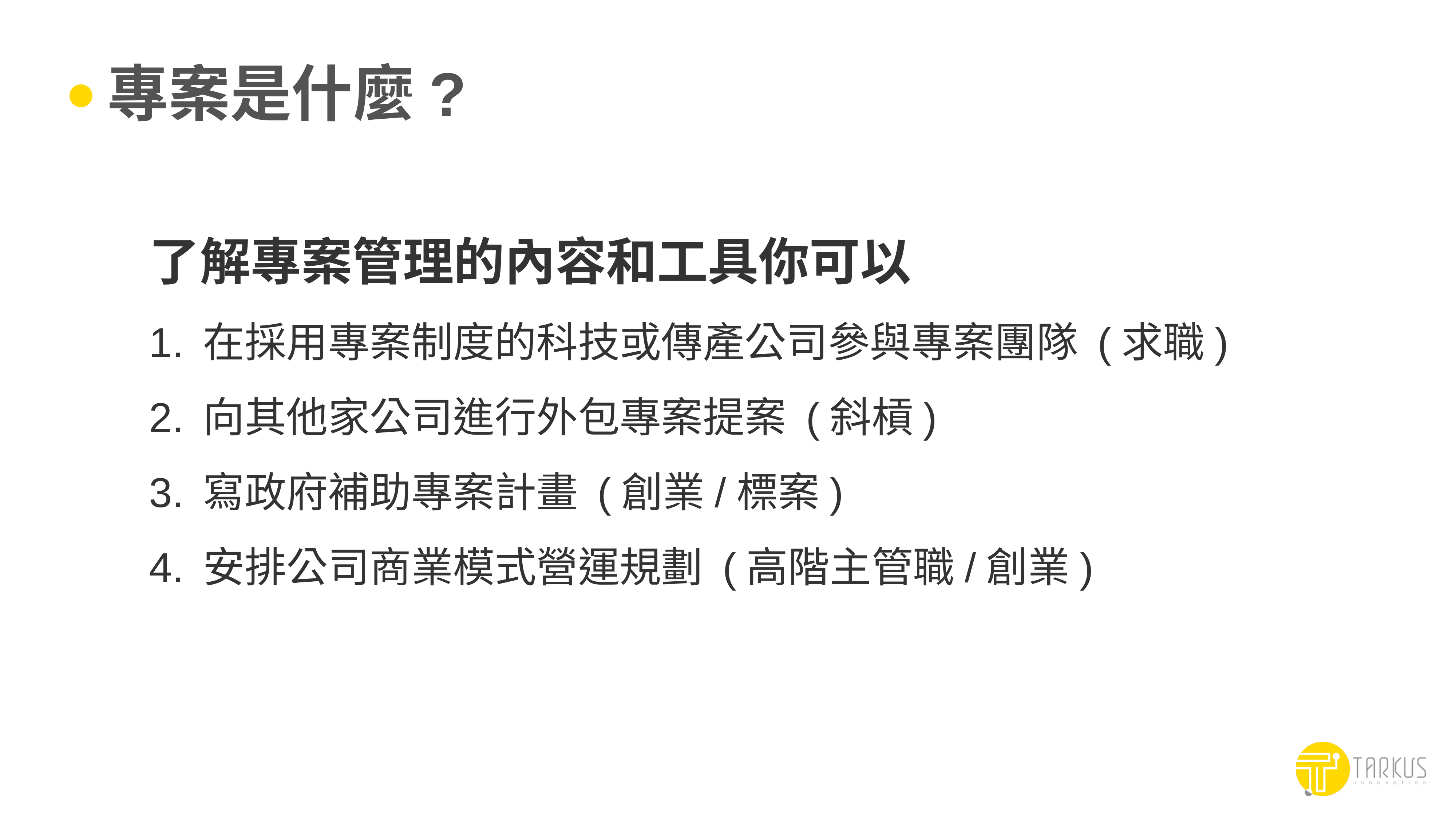

# 專案是什麼?
了解專案管理的內容和工具你可以
 在採用專案制度的科技或傳產公司參與專案團隊 (求職)
 向其他家公司進行外包專案提案 (斜槓)
 寫政府補助專案計畫 (創業/標案)
 安排公司商業模式營運規劃 (高階主管職/創業)